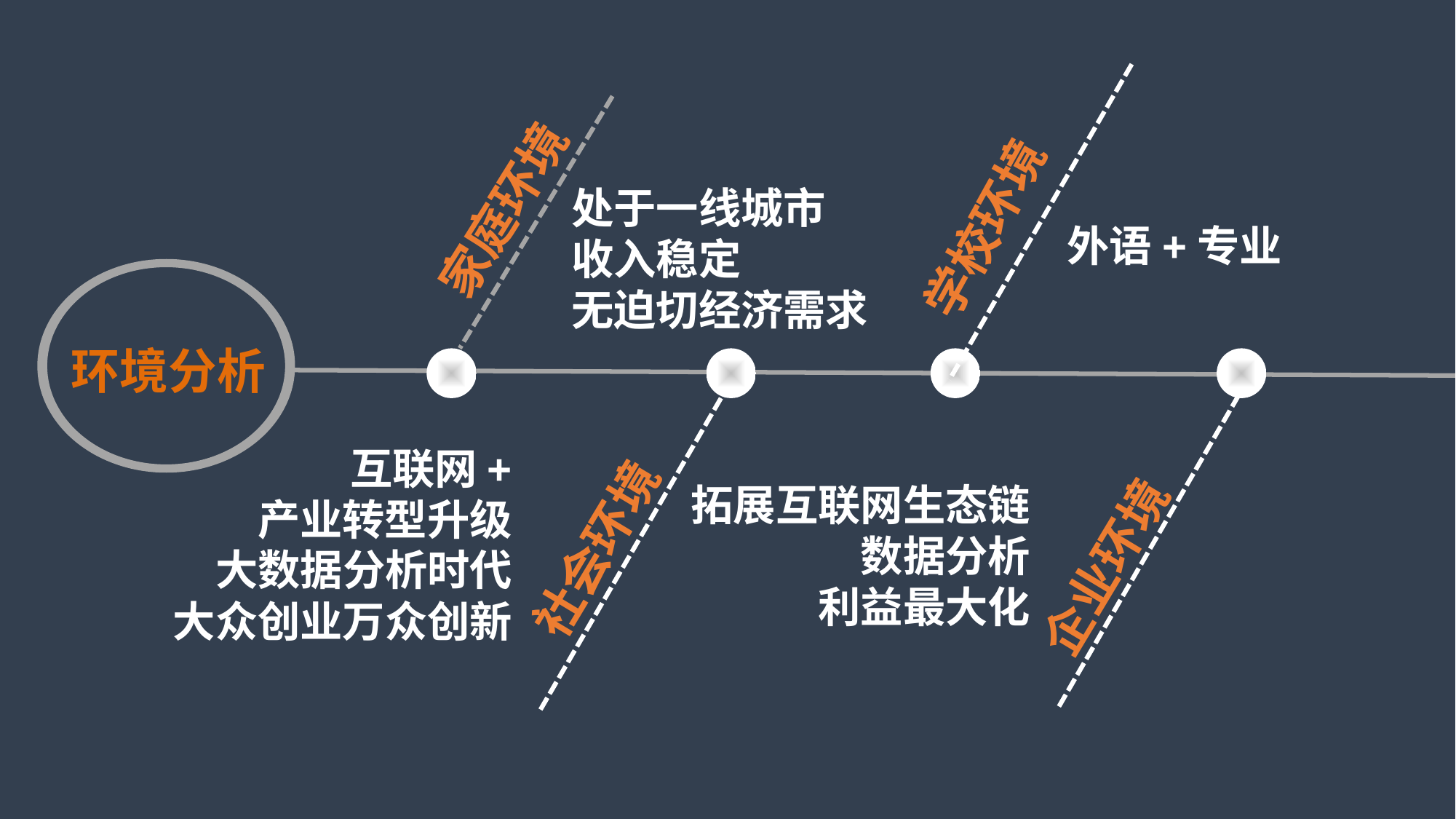

家庭环境
处于一线城市
收入稳定
无迫切经济需求
学校环境
外语+专业

环境分析

互联网+
产业转型升级
大数据分析时代
大众创业万众创新
拓展互联网生态链
数据分析
利益最大化
社会环境
企业环境